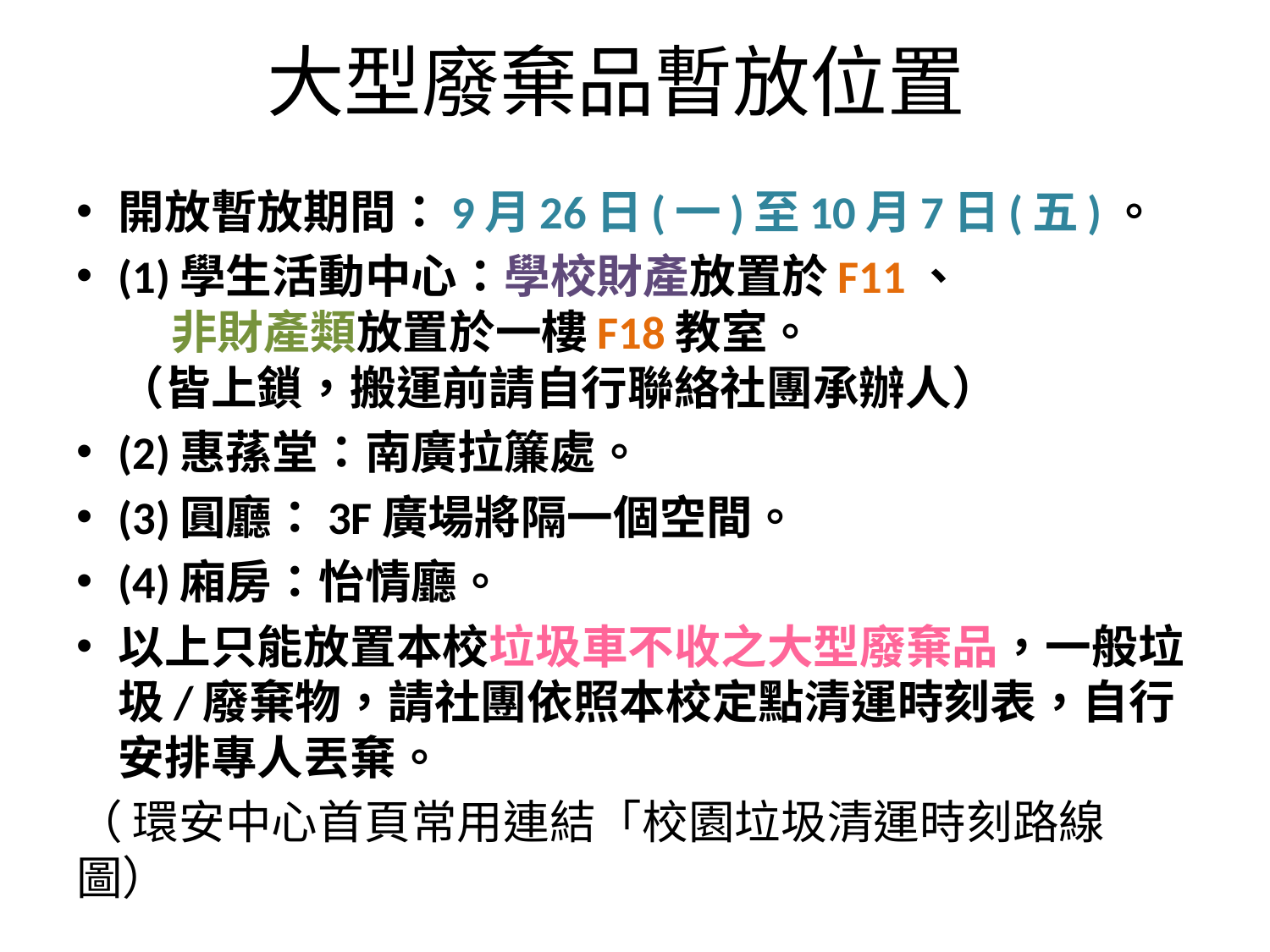

# 大型廢棄品暫放位置
開放暫放期間：9月26日(一)至10月7日(五)。
(1)學生活動中心：學校財產放置於F11、
     非財產類放置於一樓F18教室。
（皆上鎖，搬運前請自行聯絡社團承辦人）
(2)惠蓀堂：南廣拉簾處。
(3)圓廳：3F廣場將隔一個空間。
(4)廂房：怡情廳。
以上只能放置本校垃圾車不收之大型廢棄品，一般垃圾/廢棄物，請社團依照本校定點清運時刻表，自行安排專人丟棄。
（ 環安中心首頁常用連結「校園垃圾清運時刻路線圖）